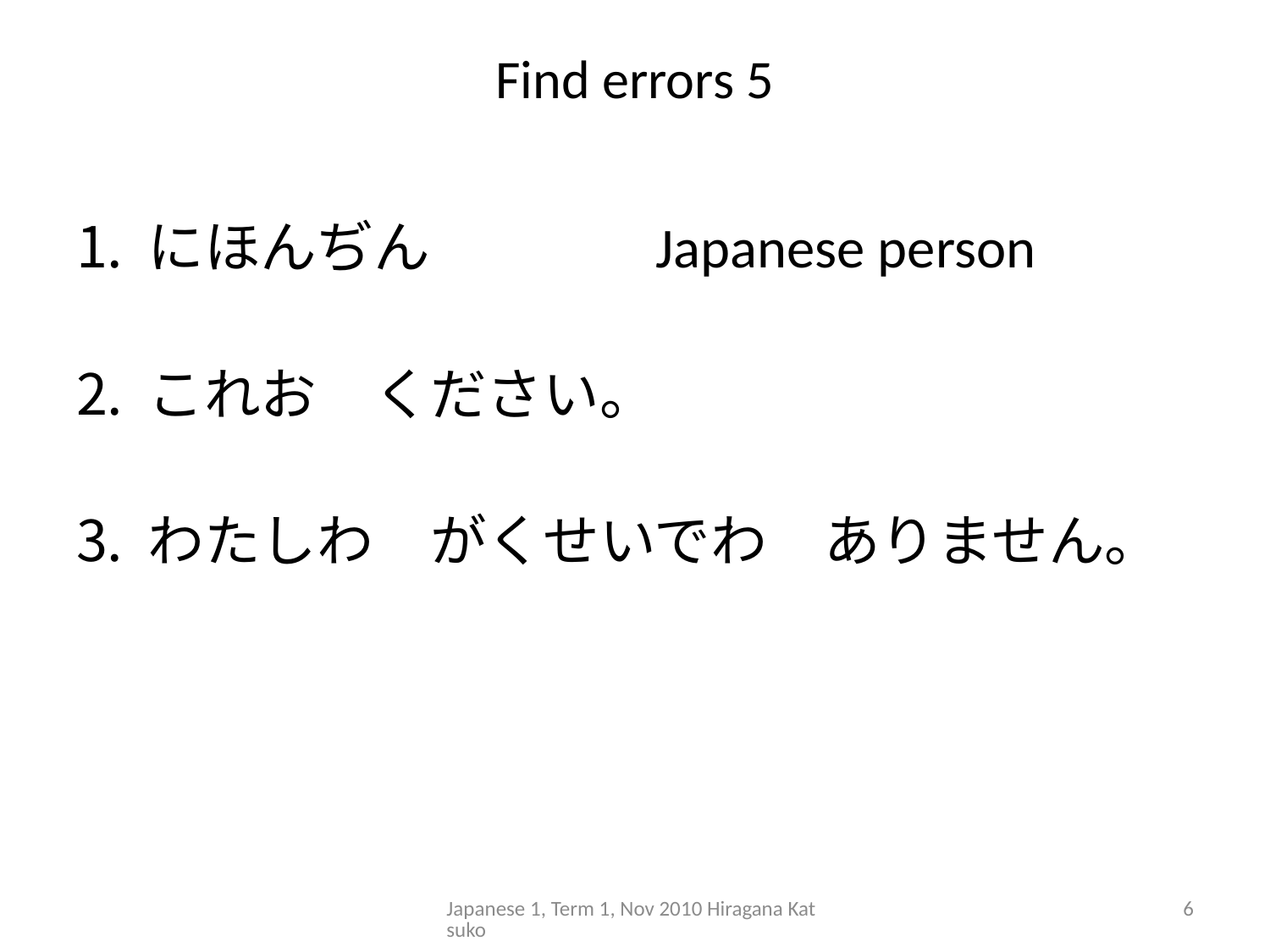

# Find errors 5
にほんぢん		Japanese person
これお　ください。
わたしわ　がくせいでわ　ありません。
Japanese 1, Term 1, Nov 2010 Hiragana Katsuko
6